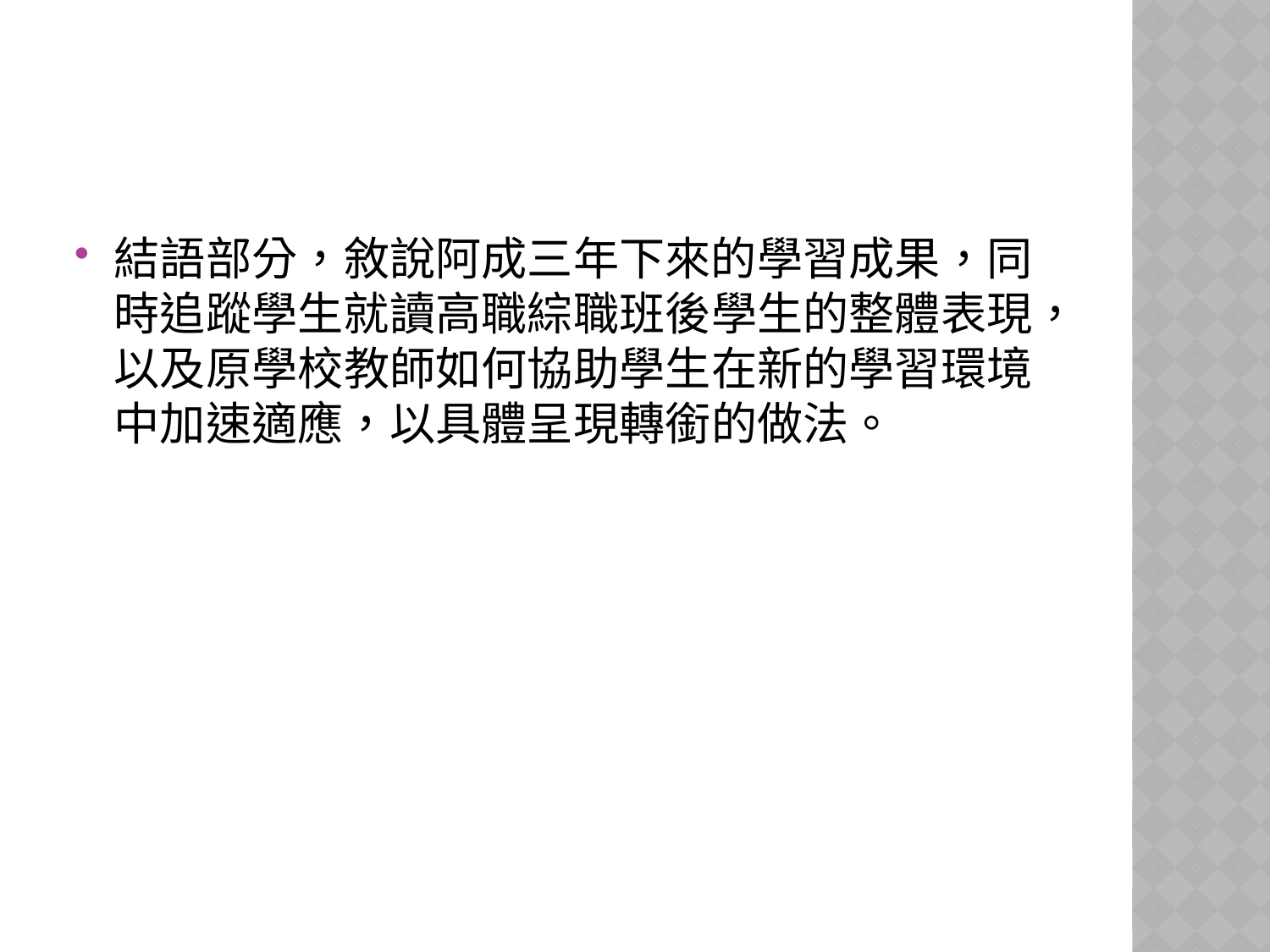

#
結語部分，敘說阿成三年下來的學習成果，同時追蹤學生就讀高職綜職班後學生的整體表現，以及原學校教師如何協助學生在新的學習環境中加速適應，以具體呈現轉銜的做法。